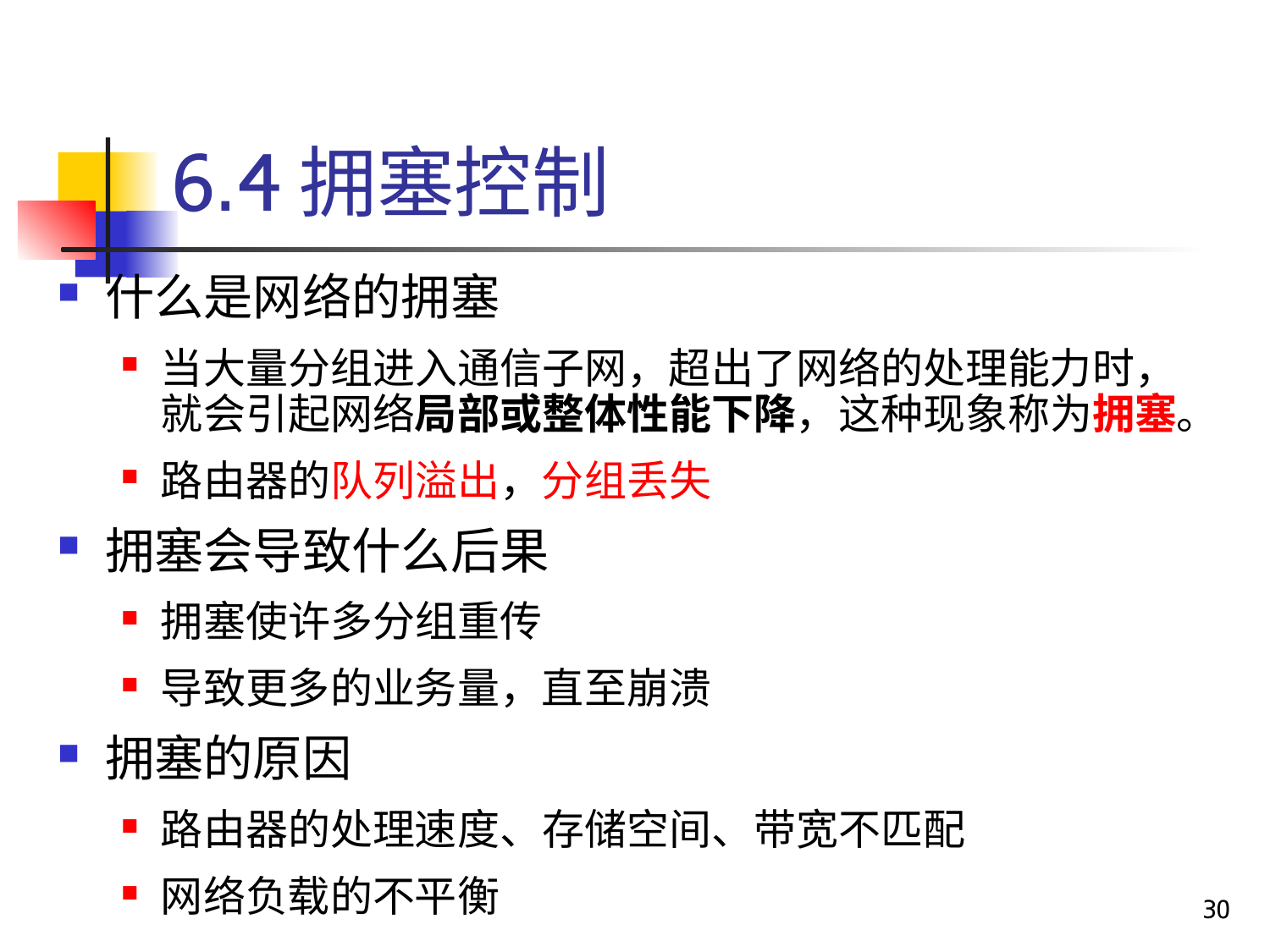

# 6.4拥塞控制
什么是网络的拥塞
当大量分组进入通信子网，超出了网络的处理能力时，就会引起网络局部或整体性能下降，这种现象称为拥塞。
路由器的队列溢出，分组丢失
拥塞会导致什么后果
拥塞使许多分组重传
导致更多的业务量，直至崩溃
拥塞的原因
路由器的处理速度、存储空间、带宽不匹配
网络负载的不平衡
30